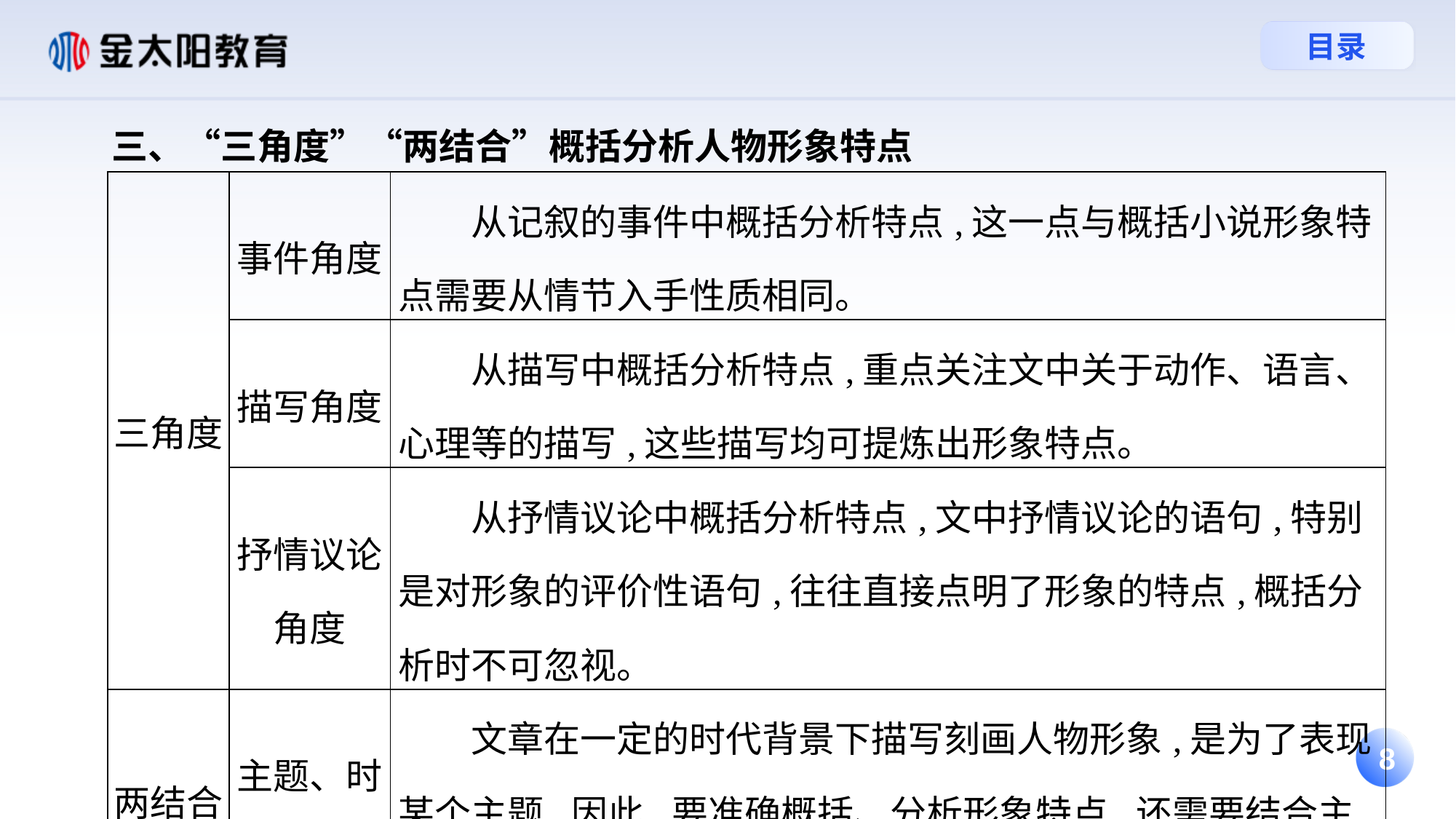

三、“三角度”“两结合”概括分析人物形象特点

| 三角度 | 事件角度 | 从记叙的事件中概括分析特点,这一点与概括小说形象特点需要从情节入手性质相同。 |
| --- | --- | --- |
|  | 描写角度 | 从描写中概括分析特点,重点关注文中关于动作、语言、心理等的描写,这些描写均可提炼出形象特点。 |
|  | 抒情议论角度 | 从抒情议论中概括分析特点,文中抒情议论的语句,特别是对形象的评价性语句,往往直接点明了形象的特点,概括分析时不可忽视。 |
| 两结合 | 主题、时代背景 | 文章在一定的时代背景下描写刻画人物形象,是为了表现某个主题,因此,要准确概括、分析形象特点,还需要结合主题和时代背景。 |